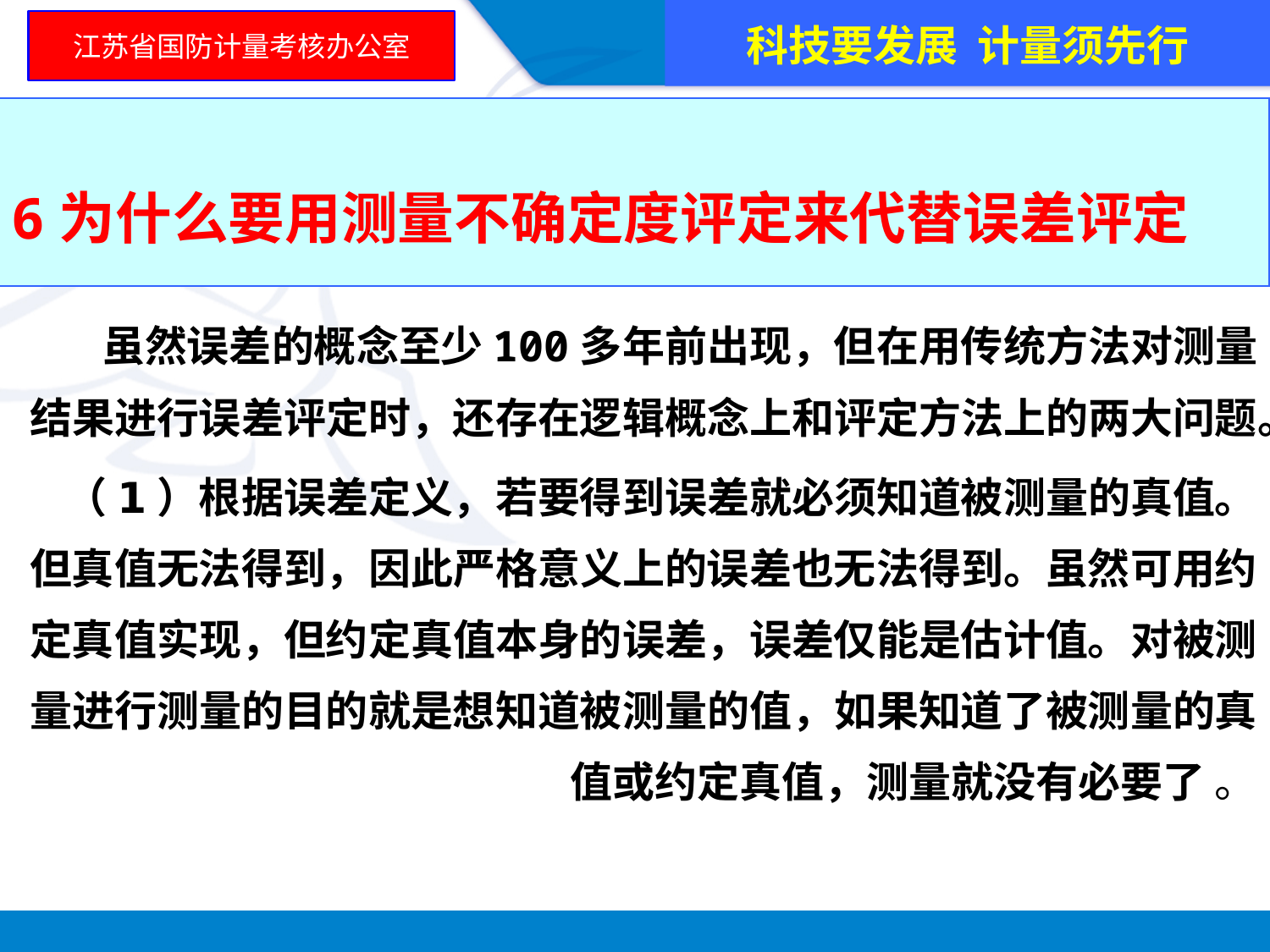

科技要发展  计量须先行
江苏省国防计量考核办公室
6为什么要用测量不确定度评定来代替误差评定

 虽然误差的概念至少100多年前出现，但在用传统方法对测量结果进行误差评定时，还存在逻辑概念上和评定方法上的两大问题。
（1）根据误差定义，若要得到误差就必须知道被测量的真值。但真值无法得到，因此严格意义上的误差也无法得到。虽然可用约定真值实现，但约定真值本身的误差，误差仅能是估计值。对被测量进行测量的目的就是想知道被测量的值，如果知道了被测量的真值或约定真值，测量就没有必要了 。